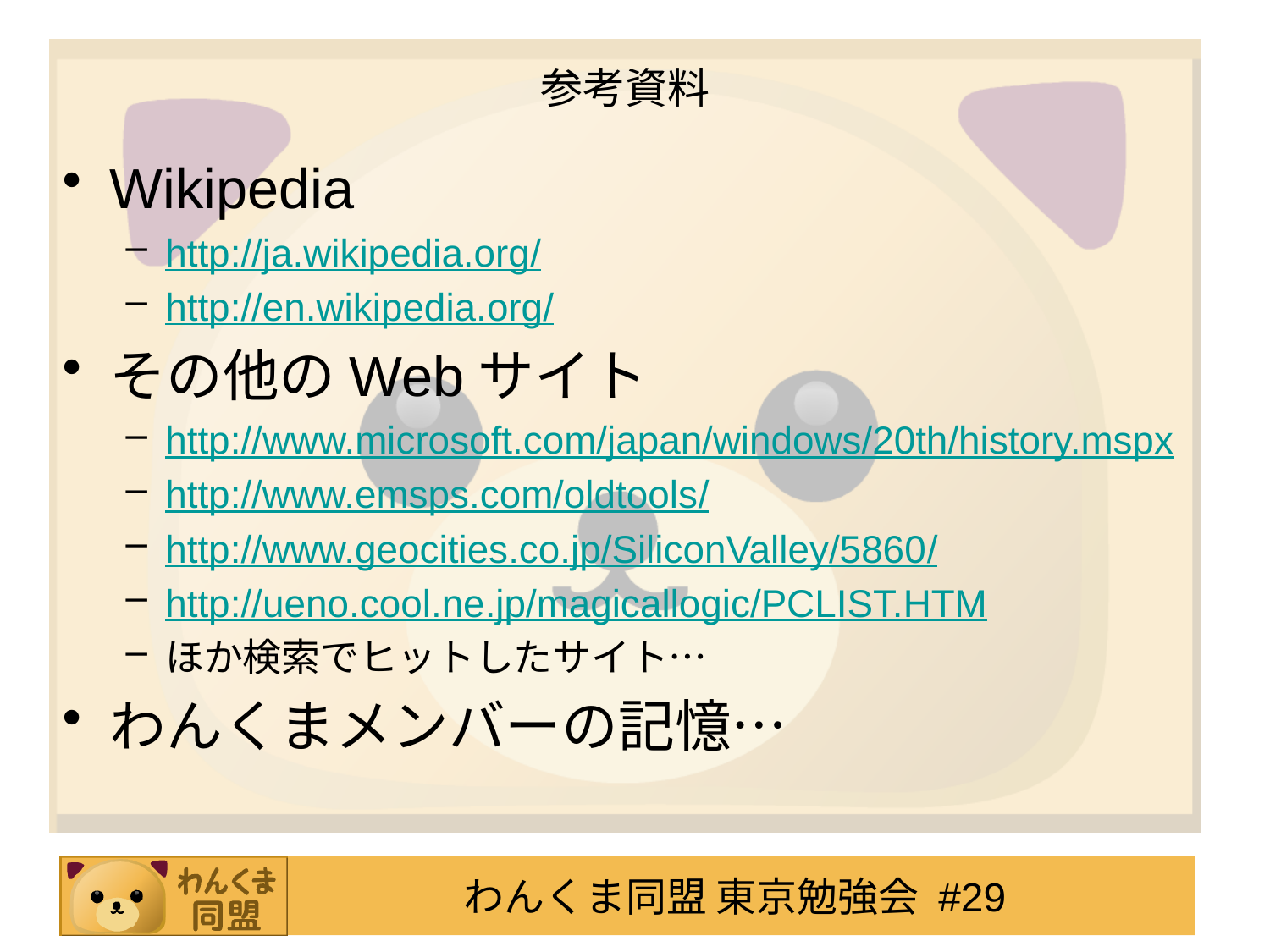

# 参考資料
Wikipedia
http://ja.wikipedia.org/
http://en.wikipedia.org/
その他のWebサイト
http://www.microsoft.com/japan/windows/20th/history.mspx
http://www.emsps.com/oldtools/
http://www.geocities.co.jp/SiliconValley/5860/
http://ueno.cool.ne.jp/magicallogic/PCLIST.HTM
ほか検索でヒットしたサイト…
わんくまメンバーの記憶…